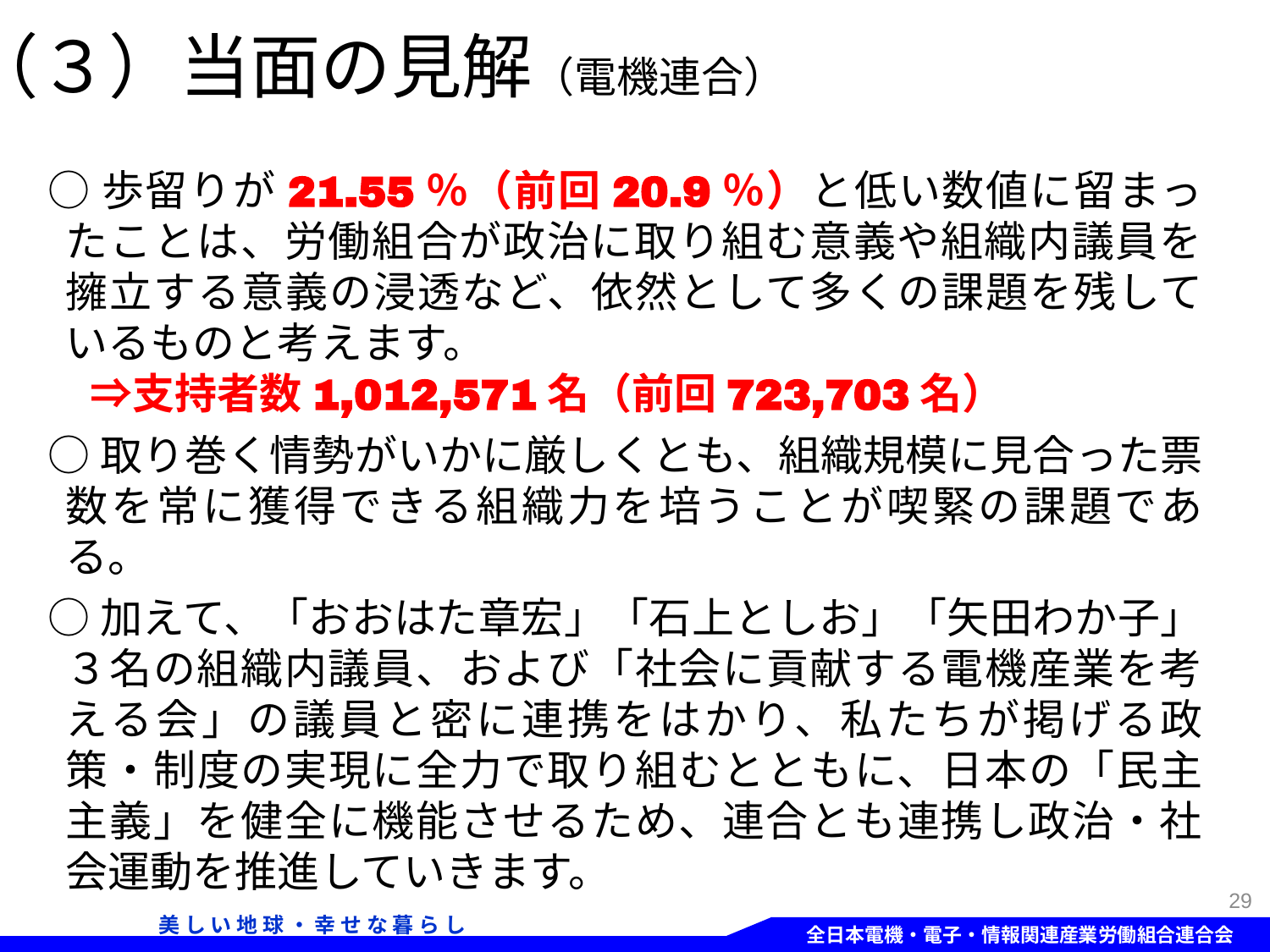

（３）当面の見解（電機連合）
○歩留りが21.55％（前回20.9％）と低い数値に留まったことは、労働組合が政治に取り組む意義や組織内議員を擁立する意義の浸透など、依然として多くの課題を残しているものと考えます。
　⇒支持者数1,012,571名（前回723,703名）
○取り巻く情勢がいかに厳しくとも、組織規模に見合った票数を常に獲得できる組織力を培うことが喫緊の課題である。
○加えて、「おおはた章宏」「石上としお」「矢田わか子」３名の組織内議員、および「社会に貢献する電機産業を考える会」の議員と密に連携をはかり、私たちが掲げる政策・制度の実現に全力で取り組むとともに、日本の「民主主義」を健全に機能させるため、連合とも連携し政治・社会運動を推進していきます。
29